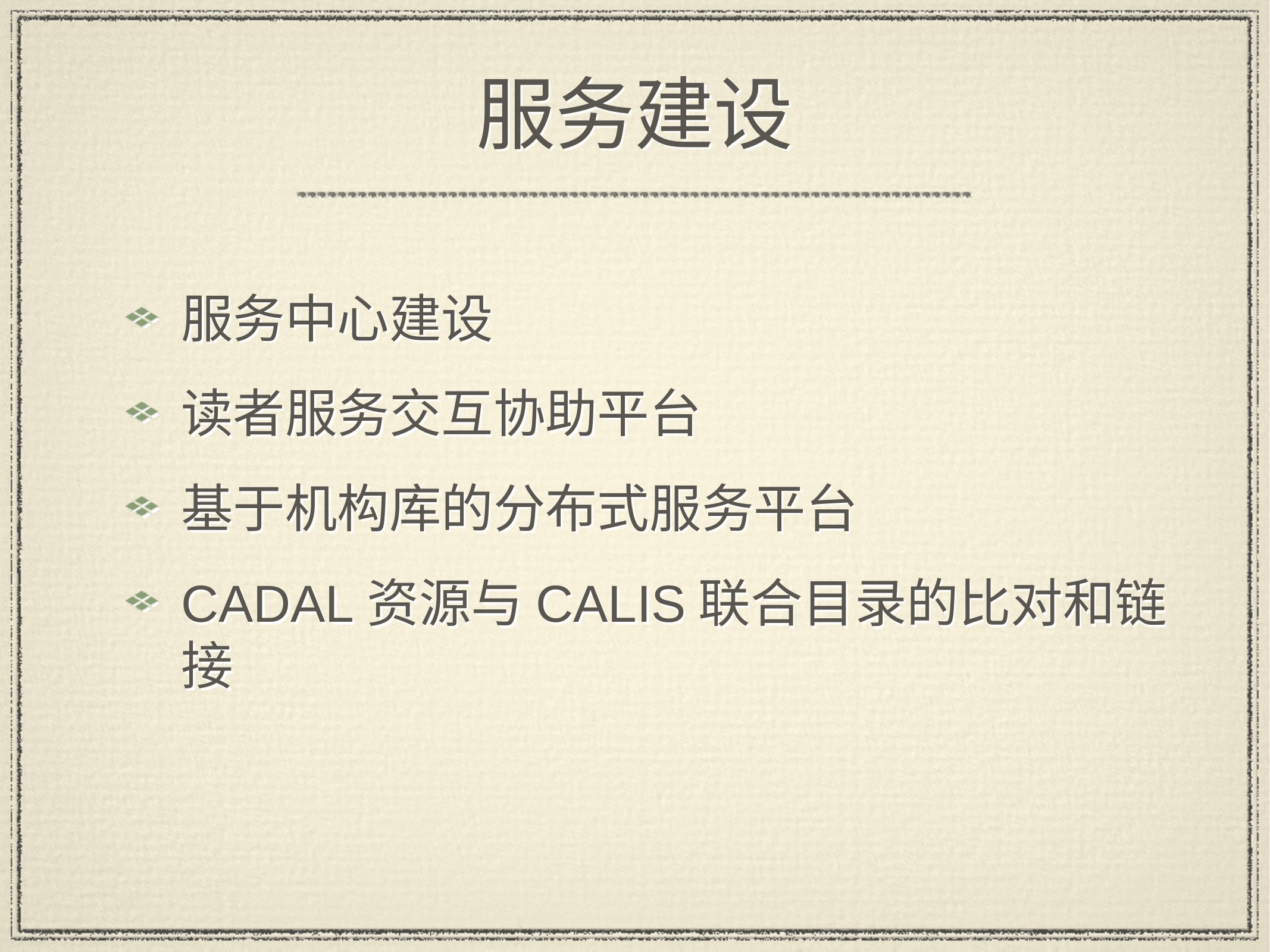

# 服务建设
服务中心建设
读者服务交互协助平台
基于机构库的分布式服务平台
CADAL资源与CALIS联合目录的比对和链接